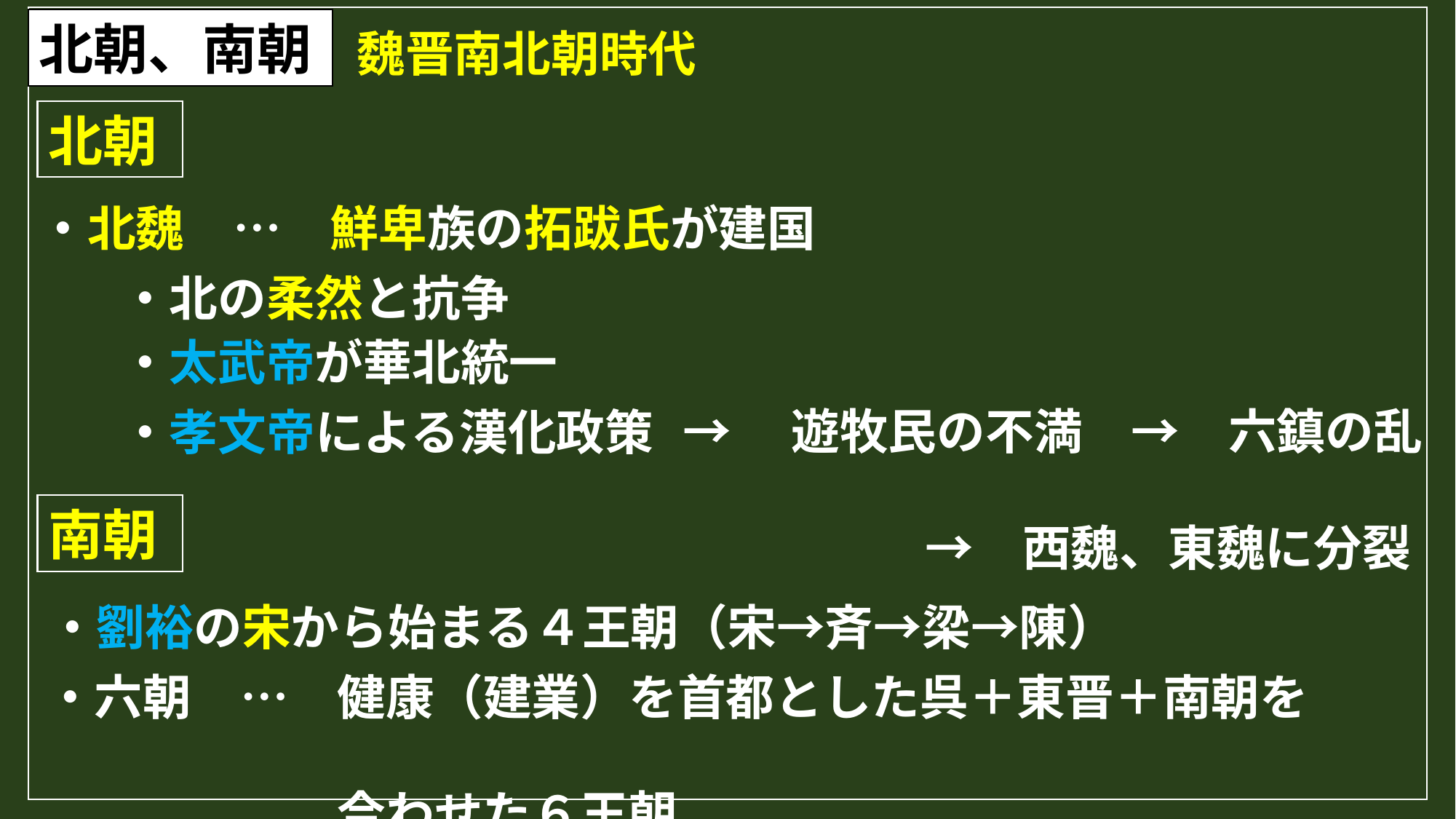

北朝、南朝
魏晋南北朝時代
北朝
・北魏　…　鮮卑族の拓跋氏が建国
・北の柔然と抗争
・太武帝が華北統一
→　遊牧民の不満　→　六鎮の乱
　　　　　→　西魏、東魏に分裂
・孝文帝による漢化政策
南朝
・劉裕の宋から始まる４王朝（宋→斉→梁→陳）
・六朝　…　健康（建業）を首都とした呉＋東晋＋南朝を
　　　　　　合わせた６王朝